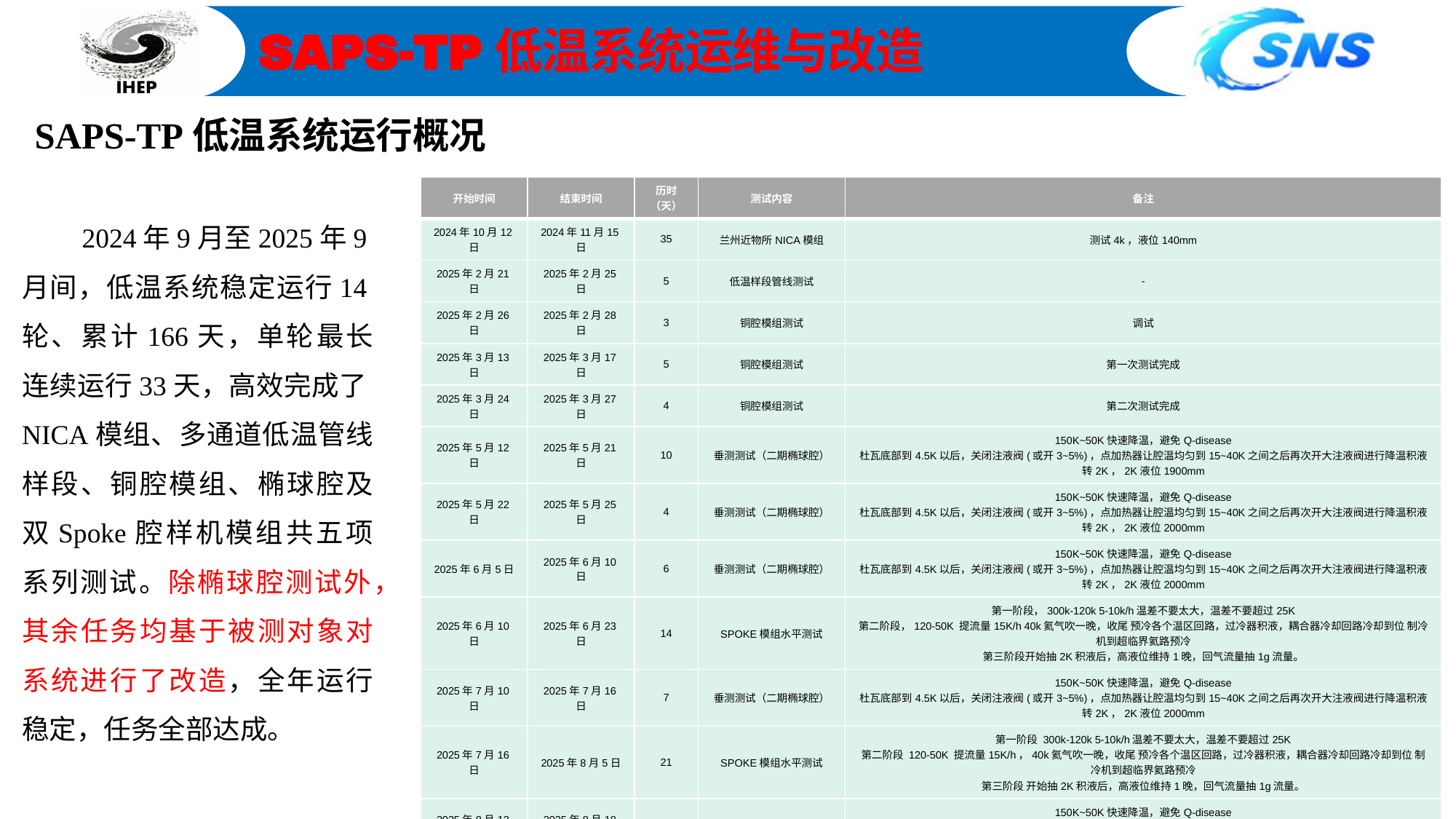

SAPS-TP低温系统运维与改造
SAPS-TP低温系统运行概况
| 开始时间 | 结束时间 | 历时（天） | 测试内容 | 备注 |
| --- | --- | --- | --- | --- |
| 2024年10月12日 | 2024年11月15日 | 35 | 兰州近物所NICA模组 | 测试4k，液位140mm |
| 2025年2月21日 | 2025年2月25日 | 5 | 低温样段管线测试 | - |
| 2025年2月26日 | 2025年2月28日 | 3 | 铜腔模组测试 | 调试 |
| 2025年3月13日 | 2025年3月17日 | 5 | 铜腔模组测试 | 第一次测试完成 |
| 2025年3月24日 | 2025年3月27日 | 4 | 铜腔模组测试 | 第二次测试完成 |
| 2025年5月12日 | 2025年5月21日 | 10 | 垂测测试（二期椭球腔） | 150K~50K快速降温，避免Q-disease 杜瓦底部到4.5K以后，关闭注液阀(或开3~5%)，点加热器让腔温均匀到15~40K之间之后再次开大注液阀进行降温积液转2K，2K液位1900mm |
| 2025年5月22日 | 2025年5月25日 | 4 | 垂测测试（二期椭球腔） | 150K~50K快速降温，避免Q-disease 杜瓦底部到4.5K以后，关闭注液阀(或开3~5%)，点加热器让腔温均匀到15~40K之间之后再次开大注液阀进行降温积液转2K，2K液位2000mm |
| 2025年6月5日 | 2025年6月10日 | 6 | 垂测测试（二期椭球腔） | 150K~50K快速降温，避免Q-disease 杜瓦底部到4.5K以后，关闭注液阀(或开3~5%)，点加热器让腔温均匀到15~40K之间之后再次开大注液阀进行降温积液转2K，2K液位2000mm |
| 2025年6月10日 | 2025年6月23日 | 14 | SPOKE模组水平测试 | 第一阶段，300k-120k 5-10k/h温差不要太大，温差不要超过25K 第二阶段，120-50K 提流量15K/h 40k氦气吹一晚，收尾 预冷各个温区回路，过冷器积液，耦合器冷却回路冷却到位 制冷机到超临界氦路预冷 第三阶段开始抽2K积液后，高液位维持1晚，回气流量抽1g流量。 |
| 2025年7月10日 | 2025年7月16日 | 7 | 垂测测试（二期椭球腔） | 150K~50K快速降温，避免Q-disease 杜瓦底部到4.5K以后，关闭注液阀(或开3~5%)，点加热器让腔温均匀到15~40K之间之后再次开大注液阀进行降温积液转2K，2K液位2000mm |
| 2025年7月16日 | 2025年8月5日 | 21 | SPOKE模组水平测试 | 第一阶段 300k-120k 5-10k/h温差不要太大，温差不要超过25K 第二阶段 120-50K 提流量15K/h，40k氦气吹一晚，收尾 预冷各个温区回路，过冷器积液，耦合器冷却回路冷却到位 制冷机到超临界氦路预冷 第三阶段 开始抽2K积液后，高液位维持1晚，回气流量抽1g流量。 |
| 2025年8月13日 | 2025年8月18日 | 6 | 垂测测试（二期椭球腔） | 150K~50K快速降温，避免Q-disease 杜瓦底部到4.5K以后，关闭注液阀(或开3~5%)，点加热器让腔温均匀到15~40K之间之后再次开大注液阀进行降温积液转2K，2K液位2000mm |
| 2025年8月19日 | 2025年8月24日 | 6 | 垂测测试（二期椭球腔） | 150K~50K快速降温，避免Q-disease 杜瓦底部到4.5K以后，关闭注液阀(或开3~5%)，点加热器让腔温均匀到15~40K之间之后再次开大注液阀进行降温积液转2K，2K液位2000mm |
| 2025年8月29日 | 2025年9月30日 | 33 | 垂测测试（2cell 椭球腔） | - |
2024年9月至2025年9月间，低温系统稳定运行14轮、累计166天，单轮最长连续运行33天，高效完成了NICA模组、多通道低温管线样段、铜腔模组、椭球腔及双Spoke腔样机模组共五项系列测试。除椭球腔测试外，其余任务均基于被测对象对系统进行了改造，全年运行稳定，任务全部达成。
加速器中心低温组